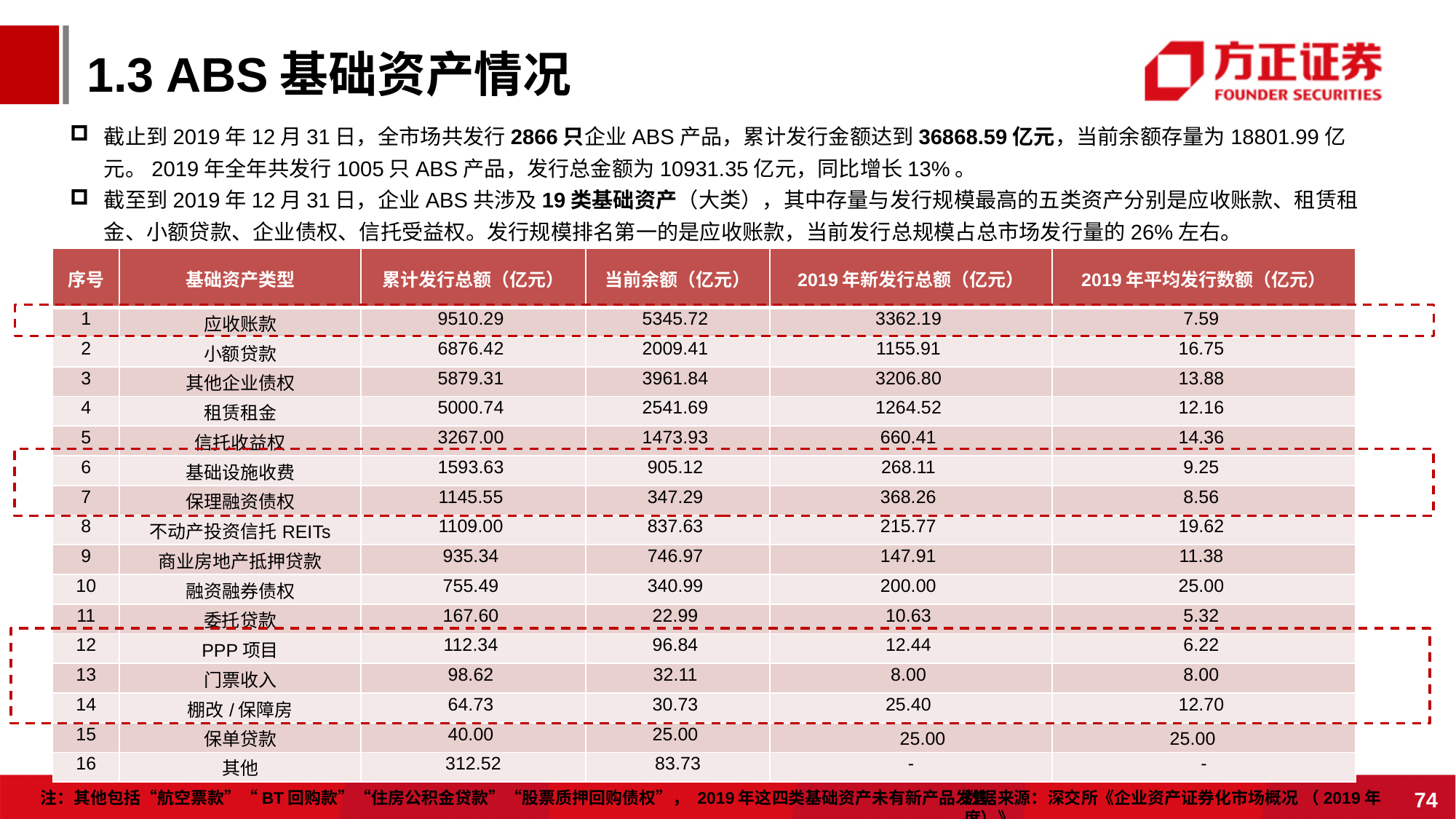

# 1.3 ABS基础资产情况

截止到2019年12月31日，全市场共发行2866只企业ABS产品，累计发行金额达到36868.59亿元，当前余额存量为18801.99亿元。2019年全年共发行1005只ABS产品，发行总金额为10931.35亿元，同比增长13%。
截至到2019年12月31日，企业ABS共涉及19类基础资产（大类），其中存量与发行规模最高的五类资产分别是应收账款、租赁租金、小额贷款、企业债权、信托受益权。发行规模排名第一的是应收账款，当前发行总规模占总市场发行量的26%左右。
| 序号 | 基础资产类型 | 累计发行总额（亿元） | 当前余额（亿元） | 2019年新发行总额（亿元） | 2019年平均发行数额（亿元） |
| --- | --- | --- | --- | --- | --- |
| 1 | 应收账款 | 9510.29 | 5345.72 | 3362.19 | 7.59 |
| 2 | 小额贷款 | 6876.42 | 2009.41 | 1155.91 | 16.75 |
| 3 | 其他企业债权 | 5879.31 | 3961.84 | 3206.80 | 13.88 |
| 4 | 租赁租金 | 5000.74 | 2541.69 | 1264.52 | 12.16 |
| 5 | 信托收益权 | 3267.00 | 1473.93 | 660.41 | 14.36 |
| 6 | 基础设施收费 | 1593.63 | 905.12 | 268.11 | 9.25 |
| 7 | 保理融资债权 | 1145.55 | 347.29 | 368.26 | 8.56 |
| 8 | 不动产投资信托REITs | 1109.00 | 837.63 | 215.77 | 19.62 |
| 9 | 商业房地产抵押贷款 | 935.34 | 746.97 | 147.91 | 11.38 |
| 10 | 融资融券债权 | 755.49 | 340.99 | 200.00 | 25.00 |
| 11 | 委托贷款 | 167.60 | 22.99 | 10.63 | 5.32 |
| 12 | PPP项目 | 112.34 | 96.84 | 12.44 | 6.22 |
| 13 | 门票收入 | 98.62 | 32.11 | 8.00 | 8.00 |
| 14 | 棚改/保障房 | 64.73 | 30.73 | 25.40 | 12.70 |
| 15 | 保单贷款 | 40.00 | 25.00 | 25.00 | 25.00 |
| 16 | 其他 | 312.52 | 83.73 | - | - |

注：其他包括“航空票款”“BT回购款”“住房公积金贷款”“股票质押回购债权”， 2019年这四类基础资产未有新产品发售。
数据来源：深交所《企业资产证券化市场概况 （2019年度）》
74